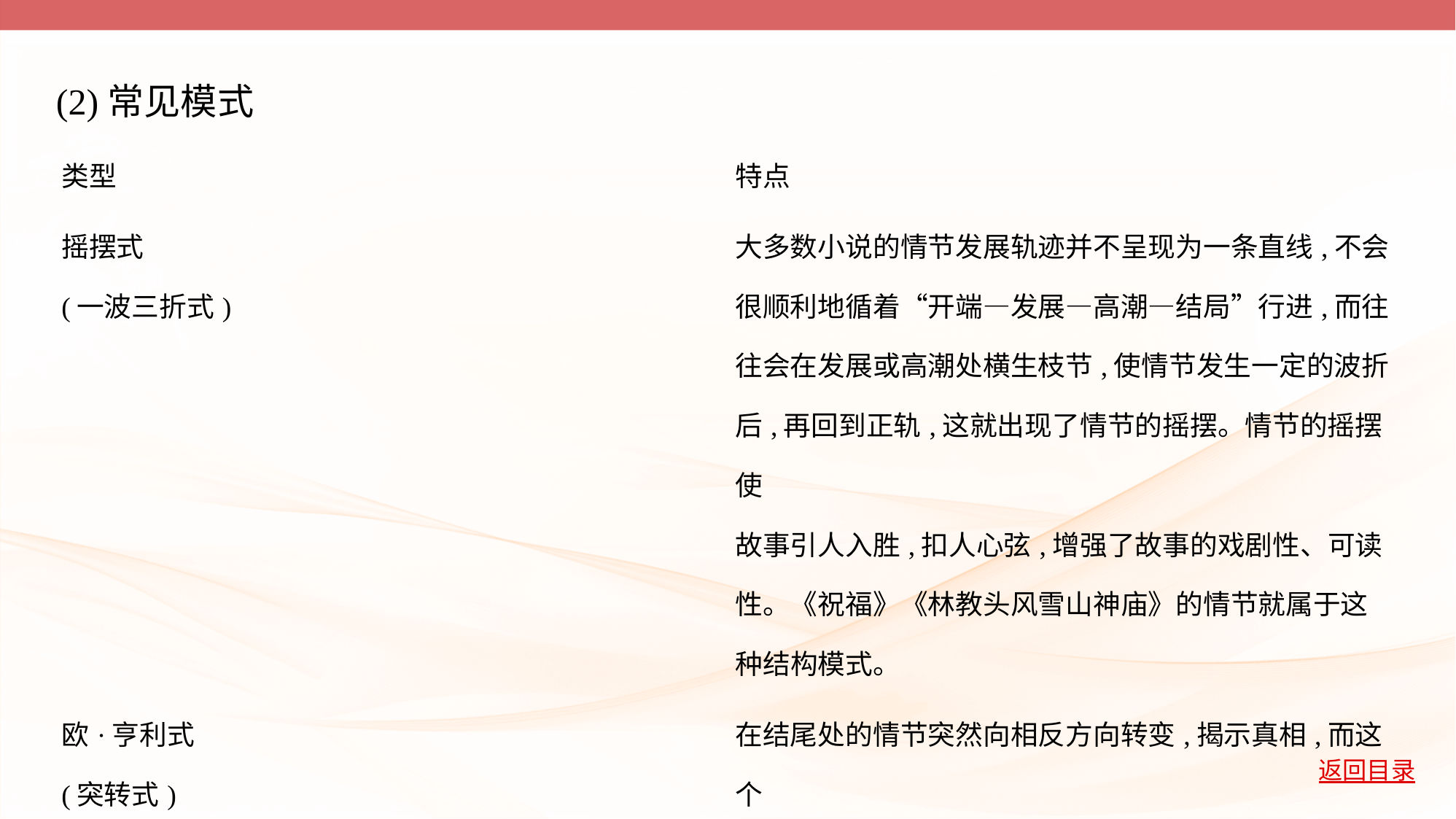

(2)常见模式
| 类型 | 特点 |
| --- | --- |
| 摇摆式 (一波三折式) | 大多数小说的情节发展轨迹并不呈现为一条直线,不会 很顺利地循着“开端—发展—高潮—结局”行进,而往 往会在发展或高潮处横生枝节,使情节发生一定的波折 后,再回到正轨,这就出现了情节的摇摆。情节的摇摆使 故事引人入胜,扣人心弦,增强了故事的戏剧性、可读 性。《祝福》《林教头风雪山神庙》的情节就属于这 种结构模式。 |
| 欧·亨利式 (突转式) | 在结尾处的情节突然向相反方向转变,揭示真相,而这个 真相通常都出人意料,但由于前面的情节早已埋下伏笔, 一切又都在情理之中。 |